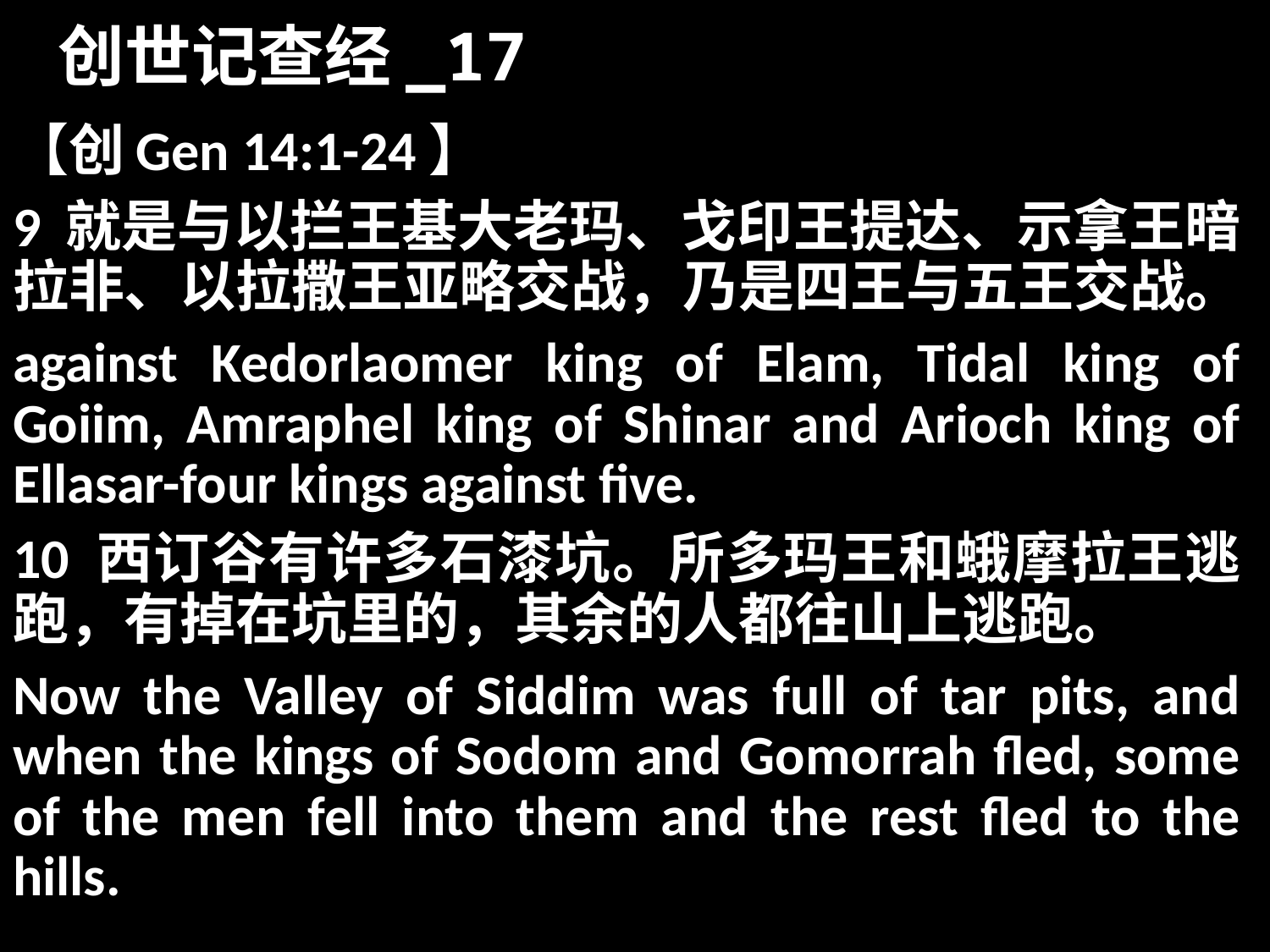

# 创世记查经_17
【创Gen 14:1-24】
9 就是与以拦王基大老玛、戈印王提达、示拿王暗拉非、以拉撒王亚略交战，乃是四王与五王交战。
against Kedorlaomer king of Elam, Tidal king of Goiim, Amraphel king of Shinar and Arioch king of Ellasar-four kings against five.
10 西订谷有许多石漆坑。所多玛王和蛾摩拉王逃跑，有掉在坑里的，其余的人都往山上逃跑。
Now the Valley of Siddim was full of tar pits, and when the kings of Sodom and Gomorrah fled, some of the men fell into them and the rest fled to the hills.